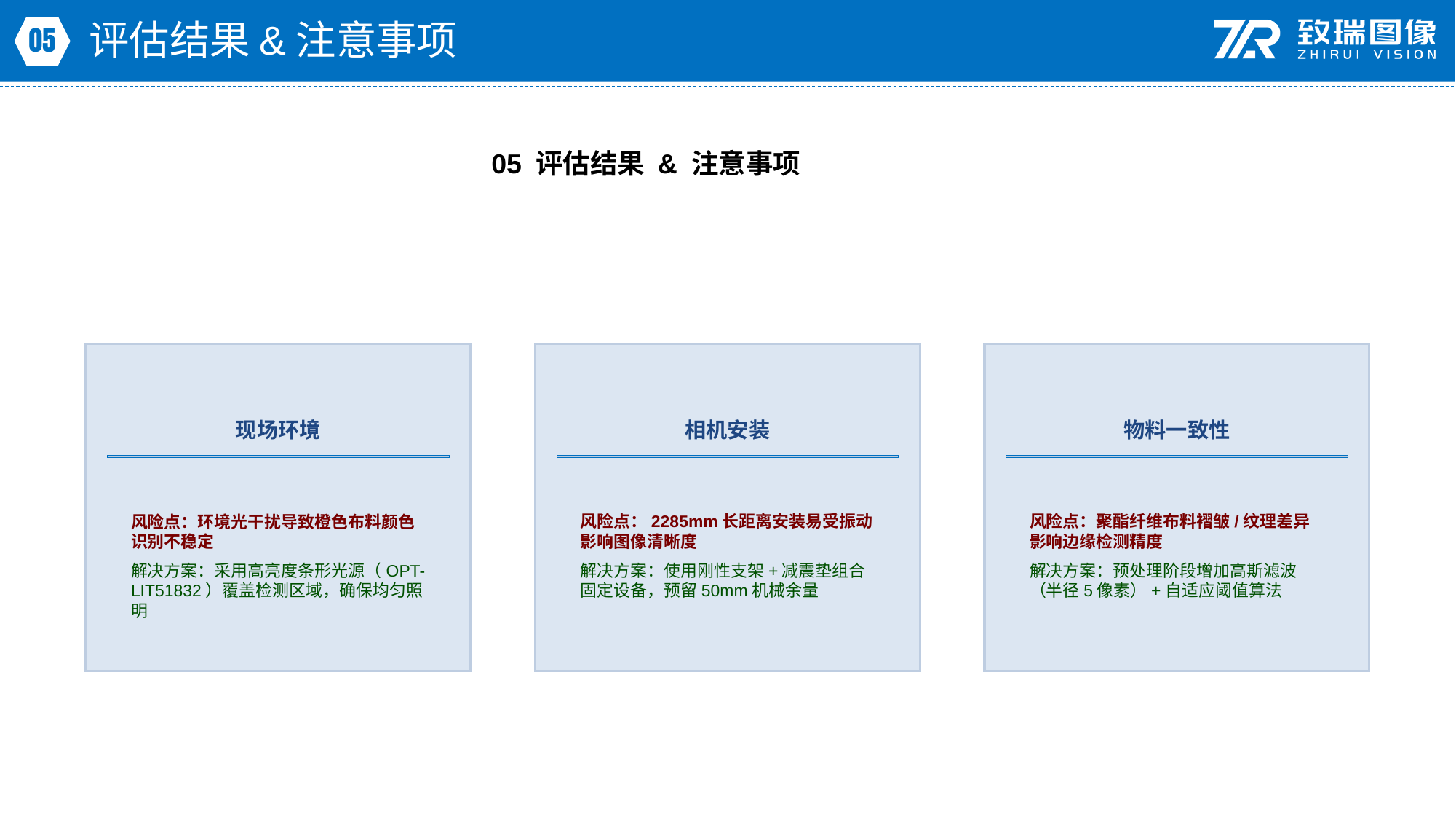

评估结果&注意事项
05

05 评估结果 & 注意事项

现场环境

相机安装

物料一致性

风险点：环境光干扰导致橙色布料颜色识别不稳定
解决方案：采用高亮度条形光源（OPT-LIT51832）覆盖检测区域，确保均匀照明

风险点：2285mm长距离安装易受振动影响图像清晰度
解决方案：使用刚性支架+减震垫组合固定设备，预留50mm机械余量

风险点：聚酯纤维布料褶皱/纹理差异影响边缘检测精度
解决方案：预处理阶段增加高斯滤波（半径5像素）+自适应阈值算法